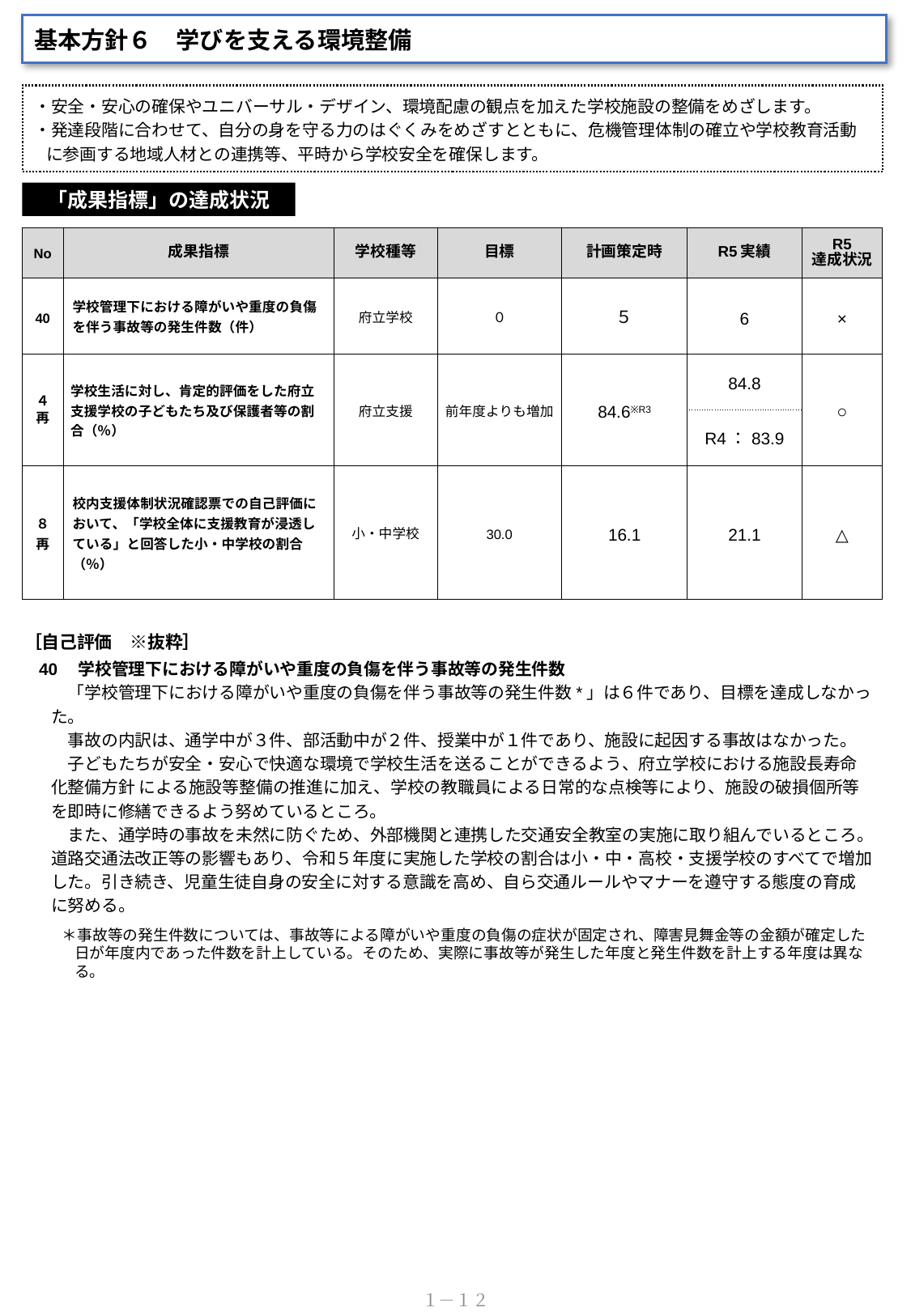

基本方針６　学びを支える環境整備
・安全・安心の確保やユニバーサル・デザイン、環境配慮の観点を加えた学校施設の整備をめざします。
・発達段階に合わせて、自分の身を守る力のはぐくみをめざすとともに、危機管理体制の確立や学校教育活動に参画する地域人材との連携等、平時から学校安全を確保します。
「成果指標」の達成状況
| No | 成果指標 | 学校種等 | 目標 | 計画策定時 | R5実績 | R5 達成状況 |
| --- | --- | --- | --- | --- | --- | --- |
| 40 | 学校管理下における障がいや重度の負傷を伴う事故等の発生件数（件） | 府立学校 | ０ | ５ | 6 | × |
| ４ 再 | 学校生活に対し、肯定的評価をした府立支援学校の子どもたち及び保護者等の割合（％） | 府立支援 | 前年度よりも増加 | 84.6※R3 | 84.8 | ○ |
|  |  |  |  |  | R4：83.9 |  |
| ８ 再 | 校内支援体制状況確認票での自己評価において、「学校全体に支援教育が浸透している」と回答した小・中学校の割合（％） | 小・中学校 | 30.0 | 16.1 | 21.1 | △ |
［自己評価　※抜粋］
40　学校管理下における障がいや重度の負傷を伴う事故等の発生件数
　「学校管理下における障がいや重度の負傷を伴う事故等の発生件数*」は６件であり、目標を達成しなかった。
　事故の内訳は、通学中が３件、部活動中が２件、授業中が１件であり、施設に起因する事故はなかった。
　子どもたちが安全・安心で快適な環境で学校生活を送ることができるよう、府立学校における施設長寿命化整備方針 による施設等整備の推進に加え、学校の教職員による日常的な点検等により、施設の破損個所等を即時に修繕できるよう努めているところ。
　また、通学時の事故を未然に防ぐため、外部機関と連携した交通安全教室の実施に取り組んでいるところ。道路交通法改正等の影響もあり、令和５年度に実施した学校の割合は小・中・高校・支援学校のすべてで増加した。引き続き、児童生徒自身の安全に対する意識を高め、自ら交通ルールやマナーを遵守する態度の育成に努める。
＊事故等の発生件数については、事故等による障がいや重度の負傷の症状が固定され、障害見舞金等の金額が確定した日が年度内であった件数を計上している。そのため、実際に事故等が発生した年度と発生件数を計上する年度は異なる。
１－１２